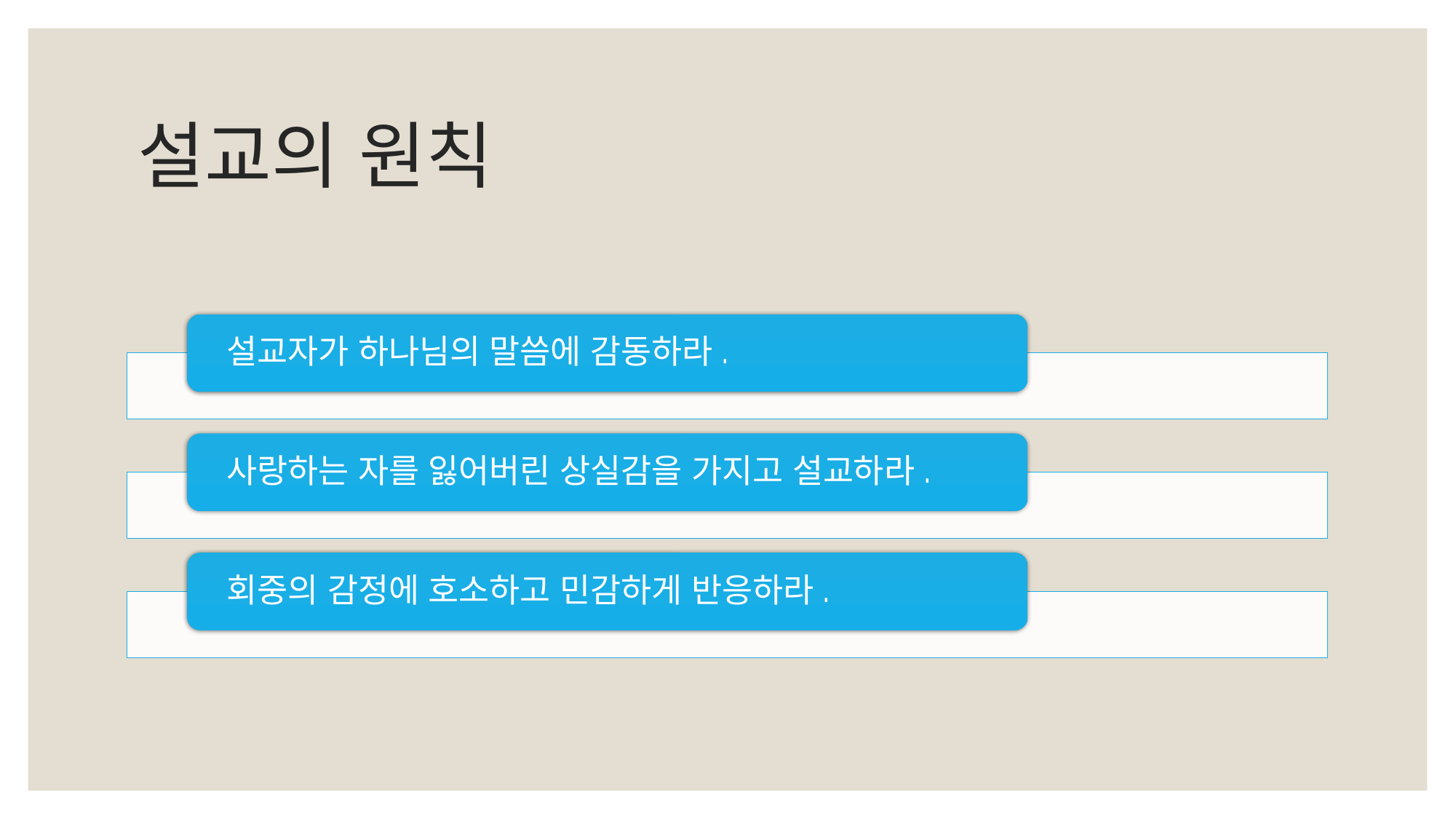

# 설교의 원칙
설교자가 하나님의 말씀에 감동하라.
사랑하는 자를 잃어버린 상실감을 가지고 설교하라.
회중의 감정에 호소하고 민감하게 반응하라.